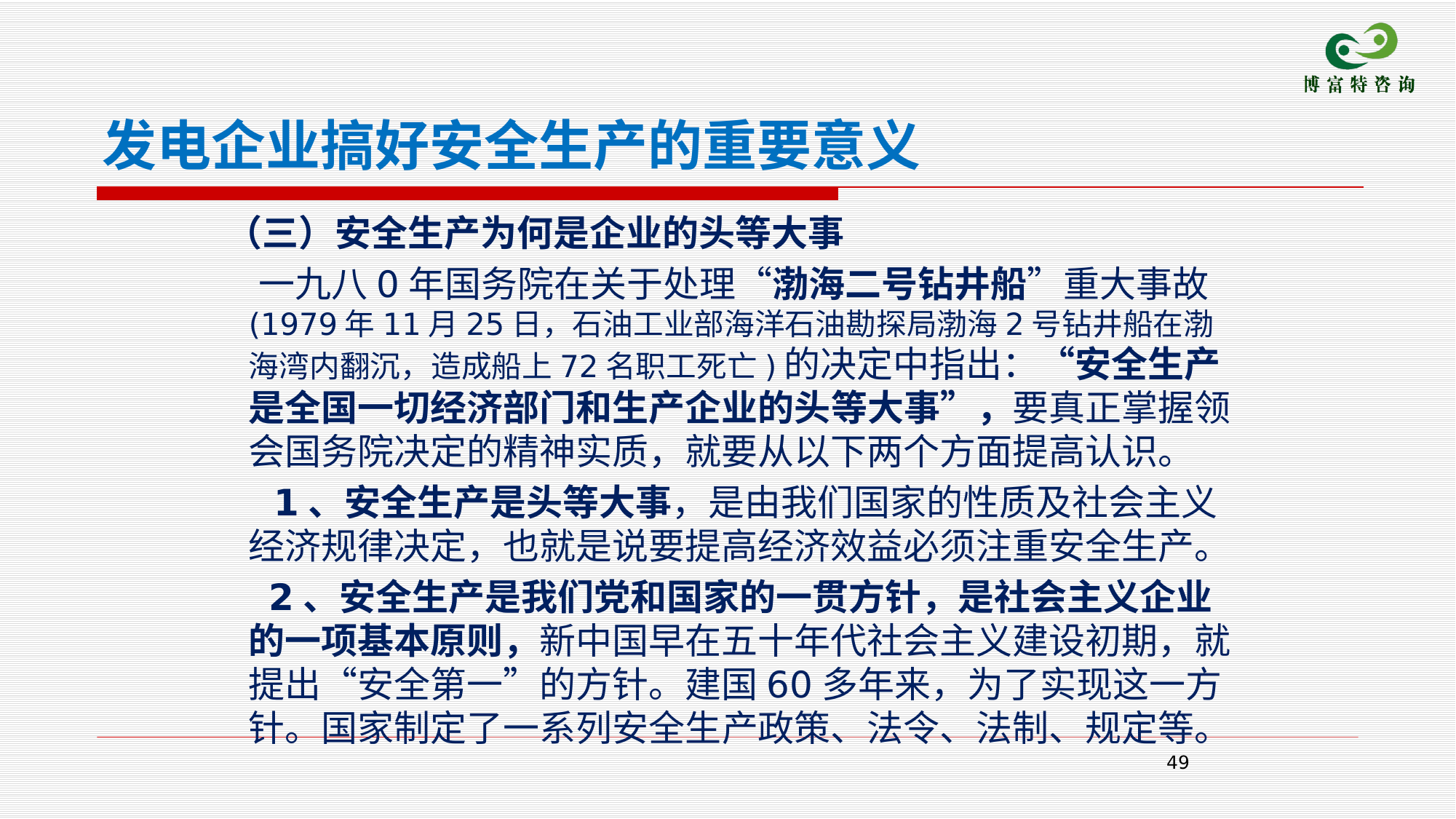

发电企业搞好安全生产的重要意义
   （三）安全生产为何是企业的头等大事
       一九八0年国务院在关于处理“渤海二号钻井船”重大事故(1979年11月25日，石油工业部海洋石油勘探局渤海2号钻井船在渤海湾内翻沉，造成船上72名职工死亡)的决定中指出：“安全生产是全国一切经济部门和生产企业的头等大事”，要真正掌握领会国务院决定的精神实质，就要从以下两个方面提高认识。
       1、安全生产是头等大事，是由我们国家的性质及社会主义经济规律决定，也就是说要提高经济效益必须注重安全生产。
      2、安全生产是我们党和国家的一贯方针，是社会主义企业的一项基本原则，新中国早在五十年代社会主义建设初期，就提出“安全第一”的方针。建国60多年来，为了实现这一方针。国家制定了一系列安全生产政策、法令、法制、规定等。

49